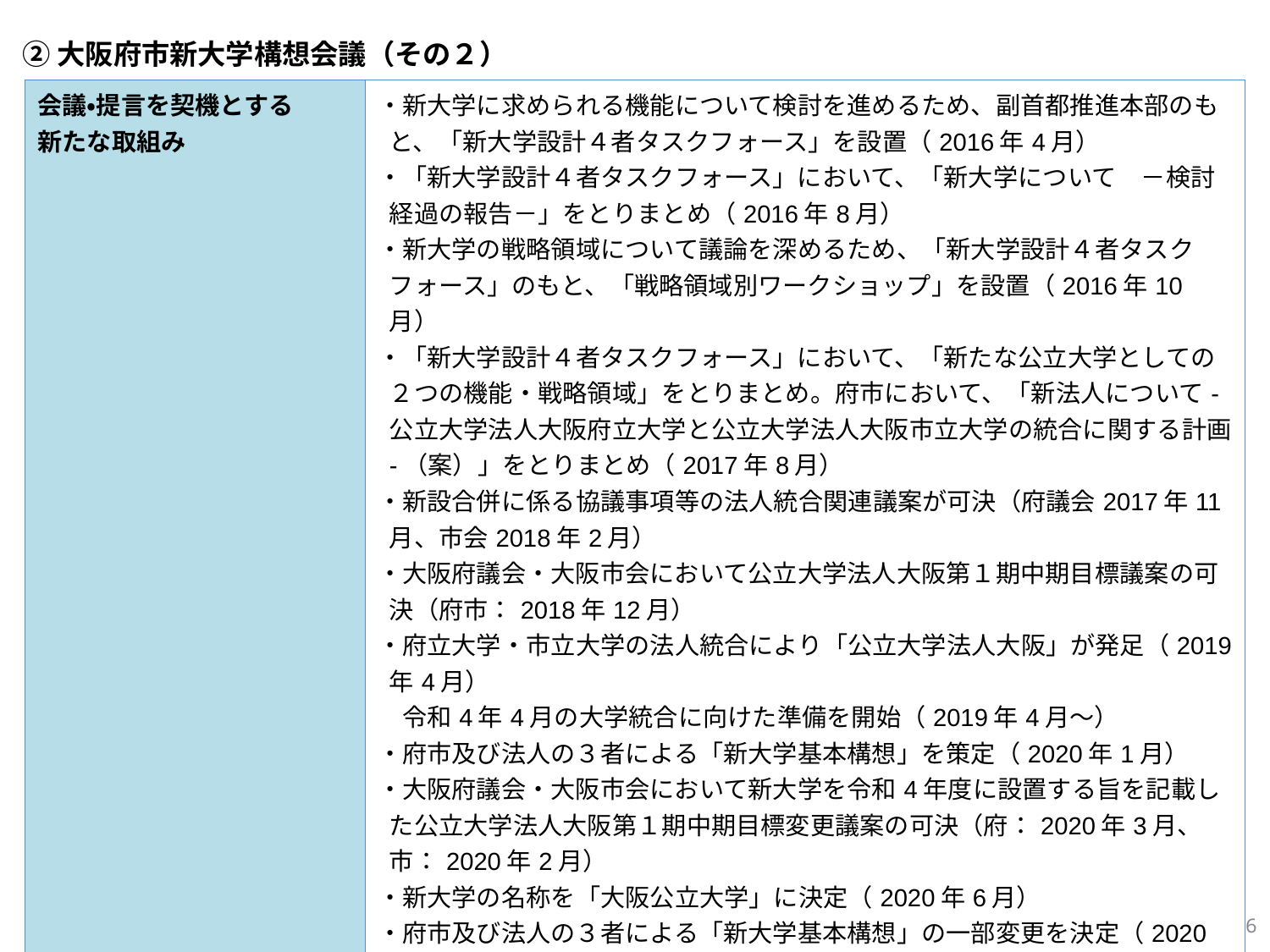

②大阪府市新大学構想会議（その２）
| 会議・提言を契機とする 新たな取組み | ・新大学に求められる機能について検討を進めるため、副首都推進本部のもと、「新大学設計４者タスクフォース」を設置（2016年4月） ・「新大学設計４者タスクフォース」において、「新大学について　－検討経過の報告－」をとりまとめ（2016年8月） ・新大学の戦略領域について議論を深めるため、「新大学設計４者タスクフォース」のもと、「戦略領域別ワークショップ」を設置（2016年10月） ・「新大学設計４者タスクフォース」において、「新たな公立大学としての２つの機能・戦略領域」をとりまとめ。府市において、「新法人について-公立大学法人大阪府立大学と公立大学法人大阪市立大学の統合に関する計画-（案）」をとりまとめ（2017年8月） ・新設合併に係る協議事項等の法人統合関連議案が可決（府議会2017年11月、市会2018年2月） ・大阪府議会・大阪市会において公立大学法人大阪第１期中期目標議案の可決（府市：2018年12月） ・府立大学・市立大学の法人統合により「公立大学法人大阪」が発足（2019年4月） 　令和4年4月の大学統合に向けた準備を開始（2019年4月～） ・府市及び法人の３者による「新大学基本構想」を策定（2020年1月） ・大阪府議会・大阪市会において新大学を令和4年度に設置する旨を記載した公立大学法人大阪第１期中期目標変更議案の可決（府：2020年3月、市：2020年2月） ・新大学の名称を「大阪公立大学」に決定（2020年6月） ・府市及び法人の３者による「新大学基本構想」の一部変更を決定（2020年７月） ・法人から文部科学省に新大学設置認可申請（2020年10月） ・文部科学省より「大阪公立大学」設置認可（2021年8月） ・大阪府議会・大阪市会において大学統合関連議案（定款変更、中期目標変更及び料金上限変更）の可決（府：2021年10月、市：2021年9月） ・大阪公立大学開学（2022年4月） |
| --- | --- |
36